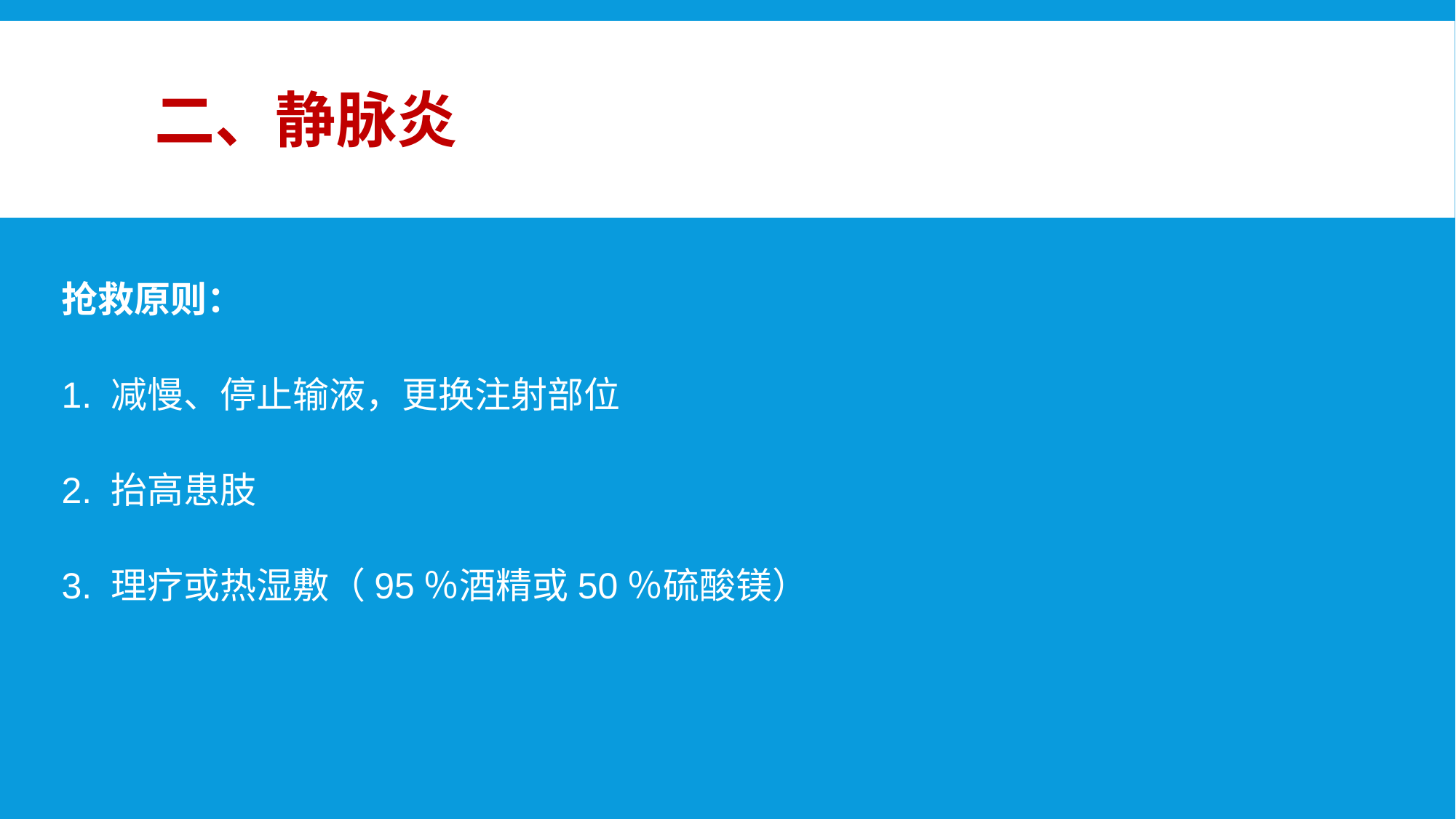

# 二、静脉炎
抢救原则：
1. 减慢、停止输液，更换注射部位
2. 抬高患肢
3. 理疗或热湿敷（95％酒精或50％硫酸镁）